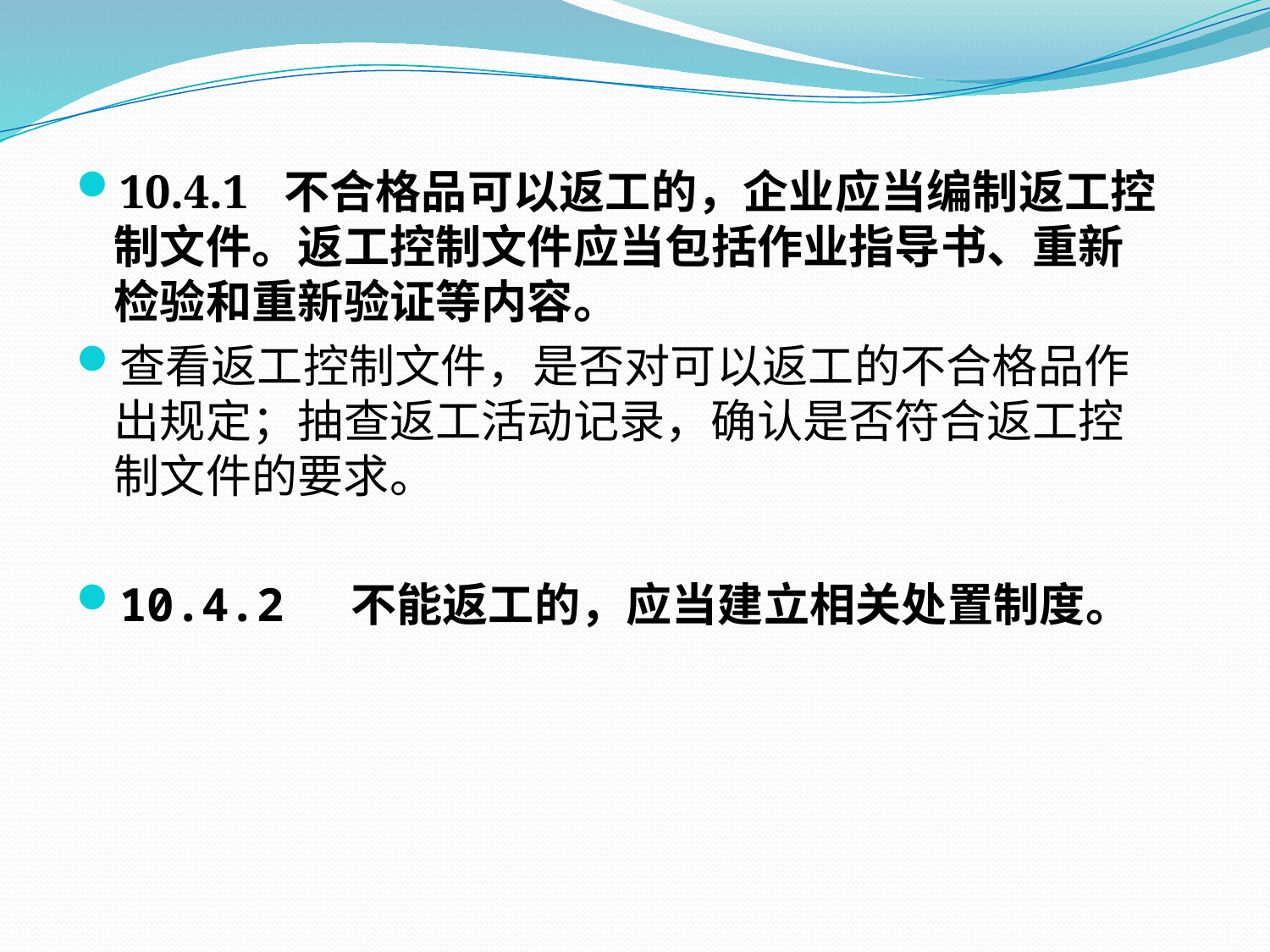

10.4.1  不合格品可以返工的，企业应当编制返工控制文件。返工控制文件应当包括作业指导书、重新检验和重新验证等内容。
查看返工控制文件，是否对可以返工的不合格品作出规定；抽查返工活动记录，确认是否符合返工控制文件的要求。

10.4.2  不能返工的，应当建立相关处置制度。